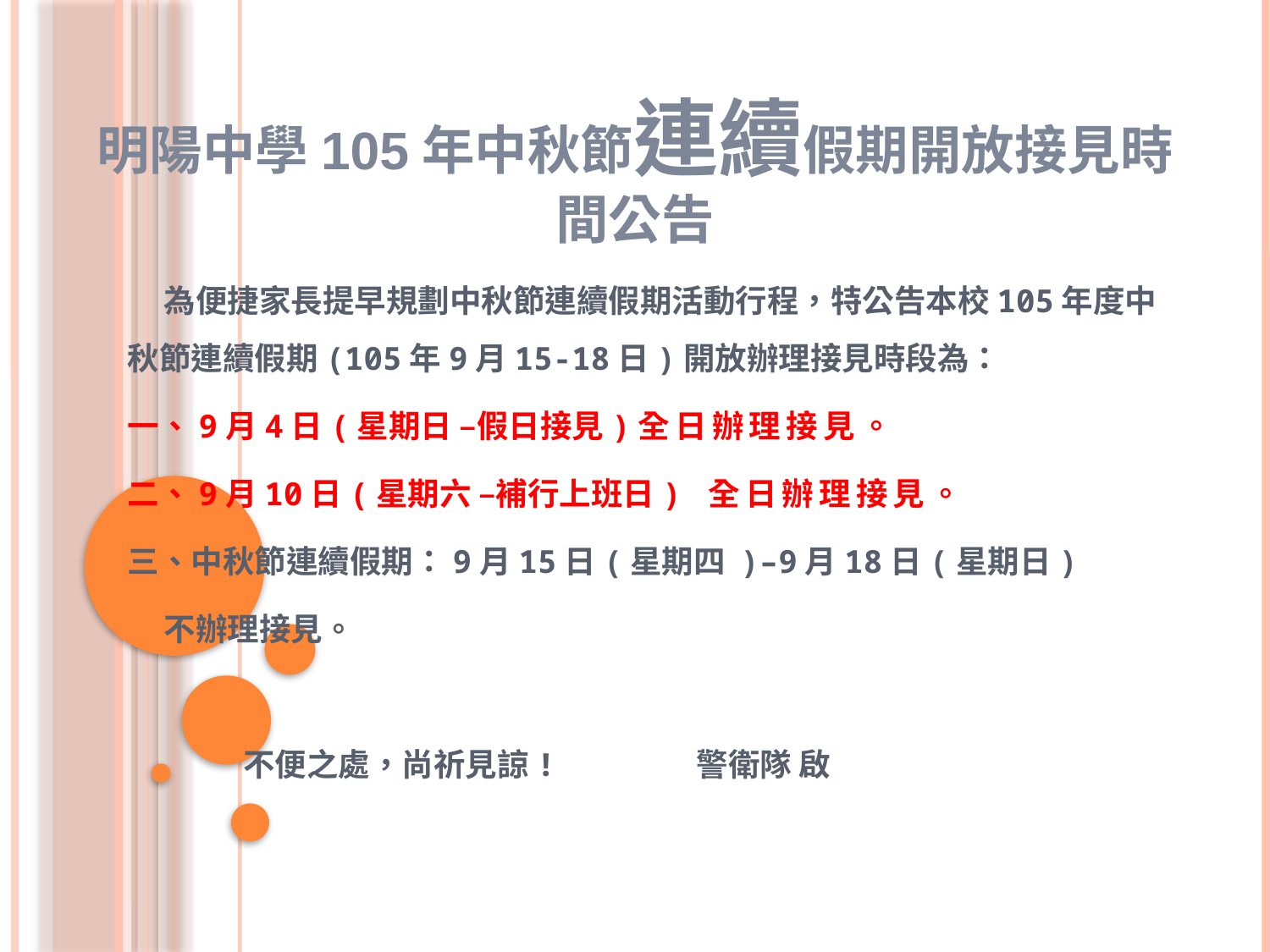

# 明陽中學105年中秋節連續假期開放接見時間公告
    為便捷家長提早規劃中秋節連續假期活動行程，特公告本校105年度中秋節連續假期(105年9月15-18日)開放辦理接見時段為：
一、9月4日(星期日 –假日接見)全日辦理接見。
二、9月10日(星期六 –補行上班日) 全日辦理接見。
三、中秋節連續假期：9月15日(星期四 )–9月18日(星期日)
    不辦理接見。

               不便之處，尚祈見諒!       警衛隊 啟